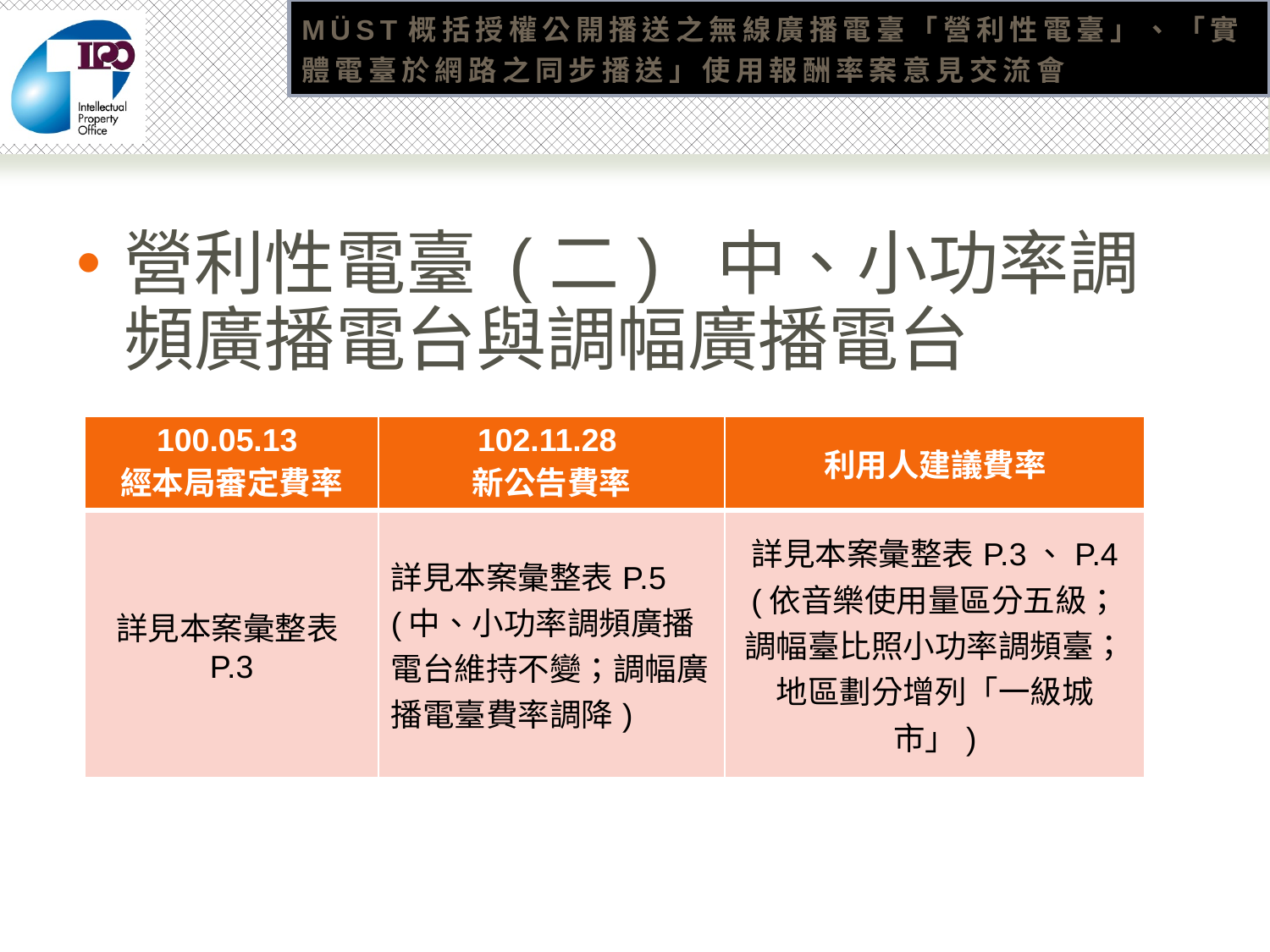

# MÜST概括授權公開播送之無線廣播電臺「營利性電臺」、「實體電臺於網路之同步播送」使用報酬率案意見交流會
營利性電臺 (二)  中、小功率調頻廣播電台與調幅廣播電台

| 100.05.13 經本局審定費率 | 102.11.28 新公告費率 | 利用人建議費率 |
| --- | --- | --- |
| 詳見本案彙整表P.3 | 詳見本案彙整表P.5 (中、小功率調頻廣播電台維持不變；調幅廣播電臺費率調降) | 詳見本案彙整表P.3、P.4 (依音樂使用量區分五級；調幅臺比照小功率調頻臺；地區劃分增列「一級城市」) |